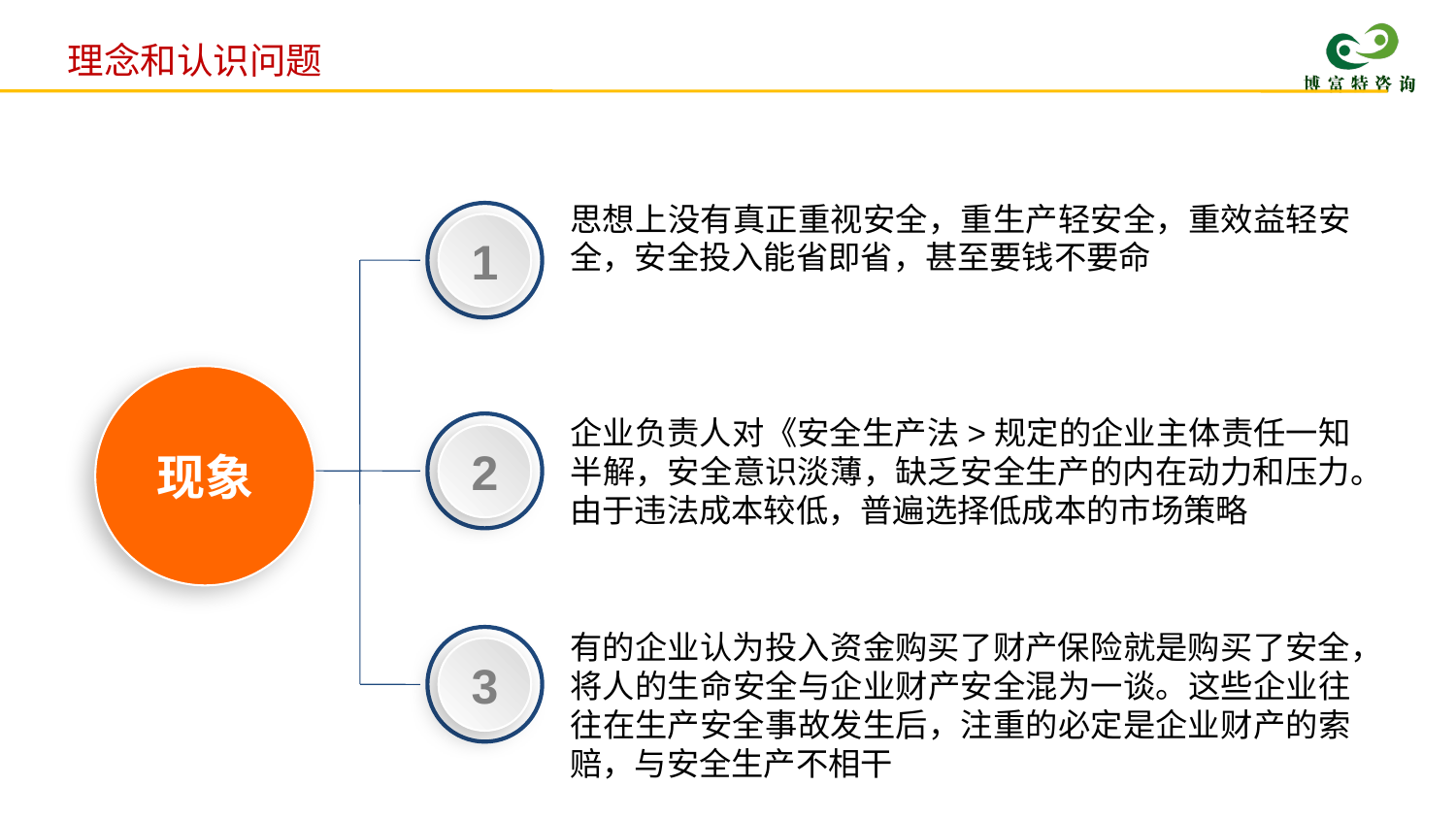

理念和认识问题
思想上没有真正重视安全，重生产轻安全，重效益轻安全，安全投入能省即省，甚至要钱不要命

1

现象

企业负责人对《安全生产法>规定的企业主体责任一知半解，安全意识淡薄，缺乏安全生产的内在动力和压力。由于违法成本较低，普遍选择低成本的市场策略

2

有的企业认为投入资金购买了财产保险就是购买了安全，将人的生命安全与企业财产安全混为一谈。这些企业往往在生产安全事故发生后，注重的必定是企业财产的索赔，与安全生产不相干

3